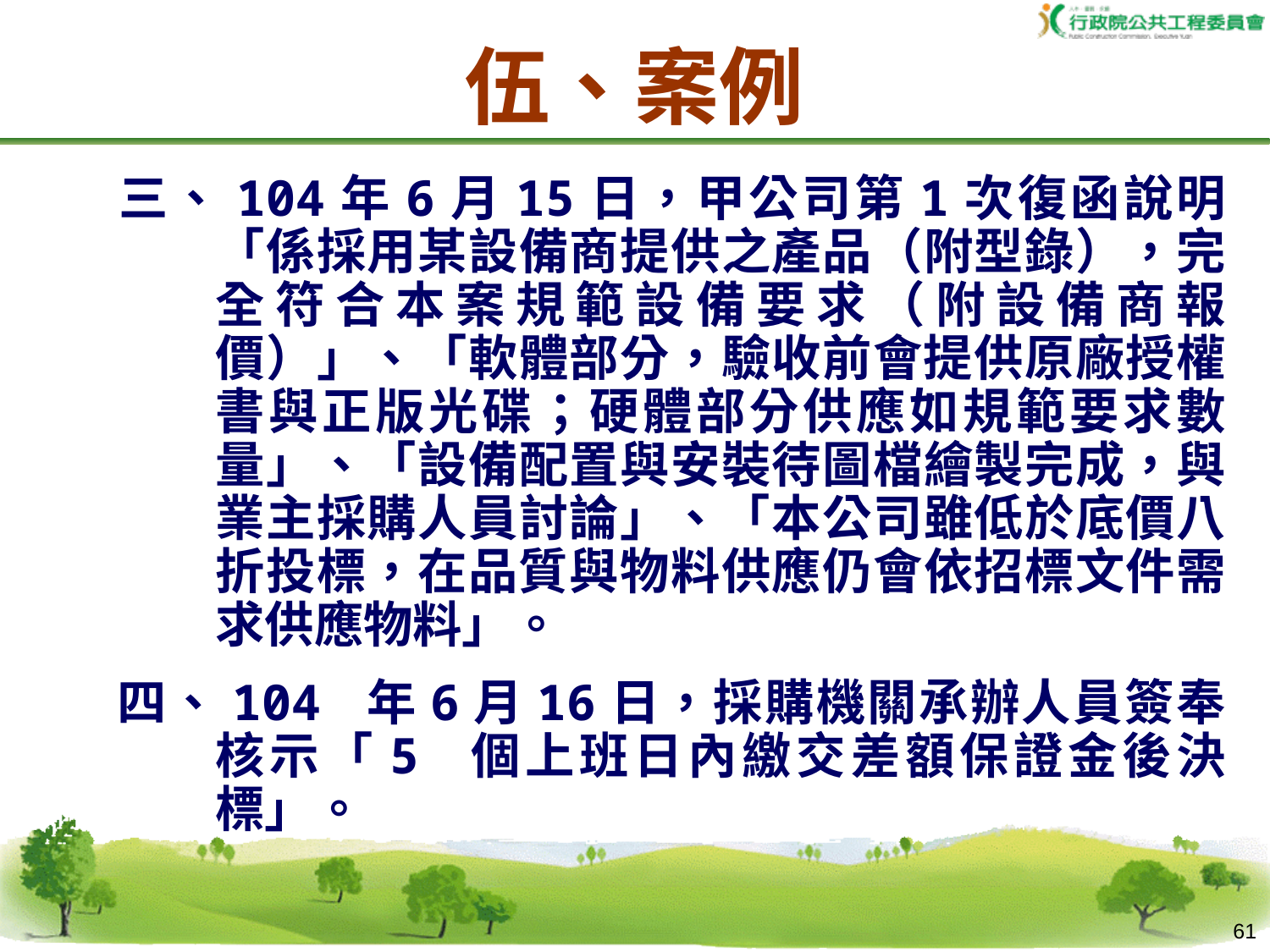

# 伍、案例
　三、104年6月15日，甲公司第1次復函說明「係採用某設備商提供之產品（附型錄），完全符合本案規範設備要求（附設備商報價）」、「軟體部分，驗收前會提供原廠授權書與正版光碟；硬體部分供應如規範要求數量」、「設備配置與安裝待圖檔繪製完成，與業主採購人員討論」、「本公司雖低於底價八折投標，在品質與物料供應仍會依招標文件需求供應物料」。
　四、104 年6月16日，採購機關承辦人員簽奉核示「5 個上班日內繳交差額保證金後決標」。

61